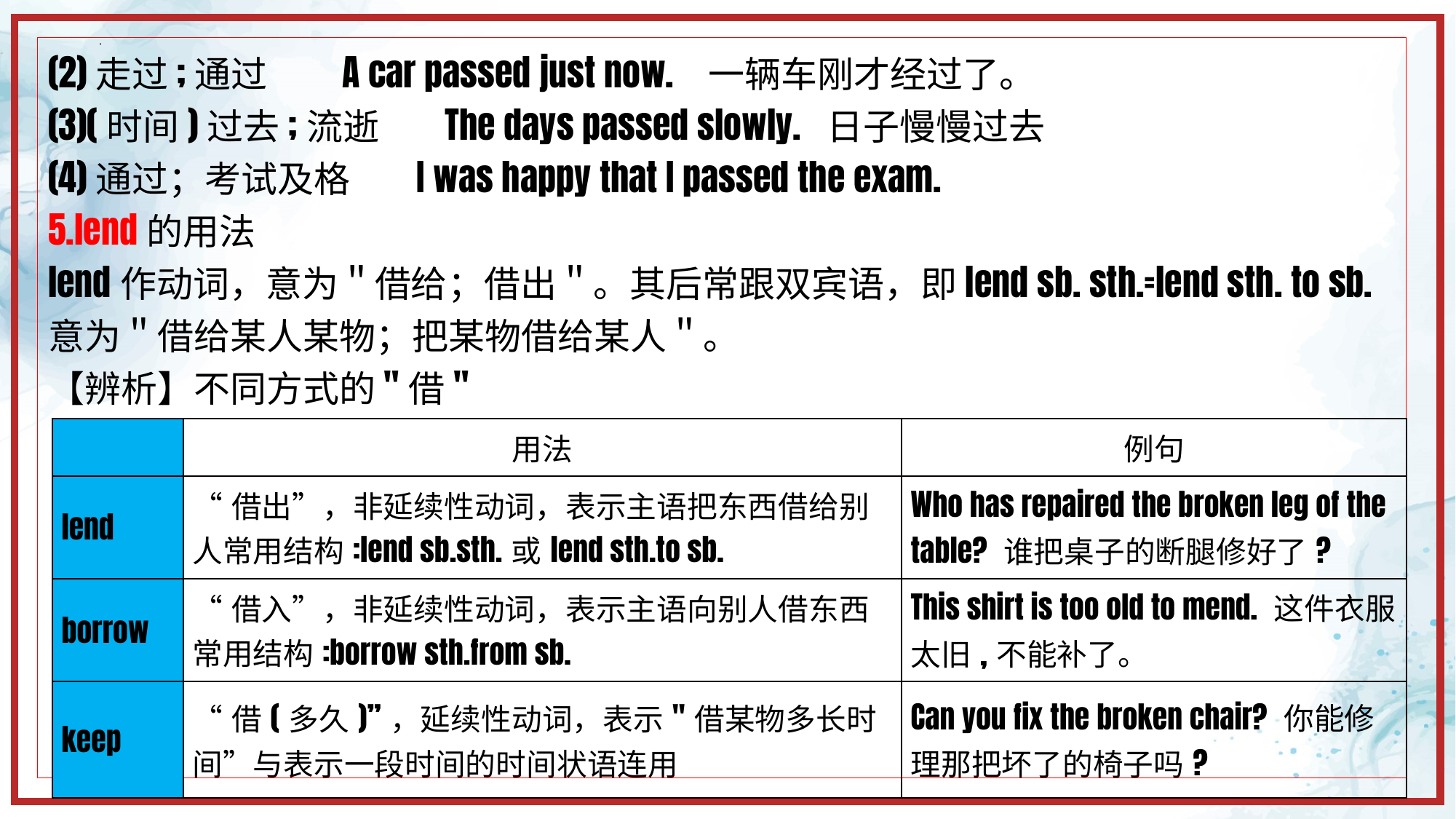

(2)走过;通过        A car passed just now.   一辆车刚才经过了。
(3)(时间)过去;流逝       The days passed slowly.  日子慢慢过去
(4)通过；考试及格       I was happy that I passed the exam.
5.lend的用法
lend作动词，意为＂借给；借出＂。其后常跟双宾语，即lend sb. sth.=lend sth. to sb.
意为＂借给某人某物；把某物借给某人＂。
【辨析】不同方式的"借"

|  | 用法 | 例句 |
| --- | --- | --- |
| lend | “借出”，非延续性动词，表示主语把东西借给别人常用结构:lend sb.sth.或lend sth.to sb. | Who has repaired the broken leg of the table? 谁把桌子的断腿修好了? |
| borrow | “借入”，非延续性动词，表示主语向别人借东西常用结构:borrow sth.from sb. | This shirt is too old to mend. 这件衣服太旧,不能补了。 |
| keep | “借(多久)”，延续性动词，表示"借某物多长时间”与表示一段时间的时间状语连用 | Can you fix the broken chair? 你能修理那把坏了的椅子吗? |